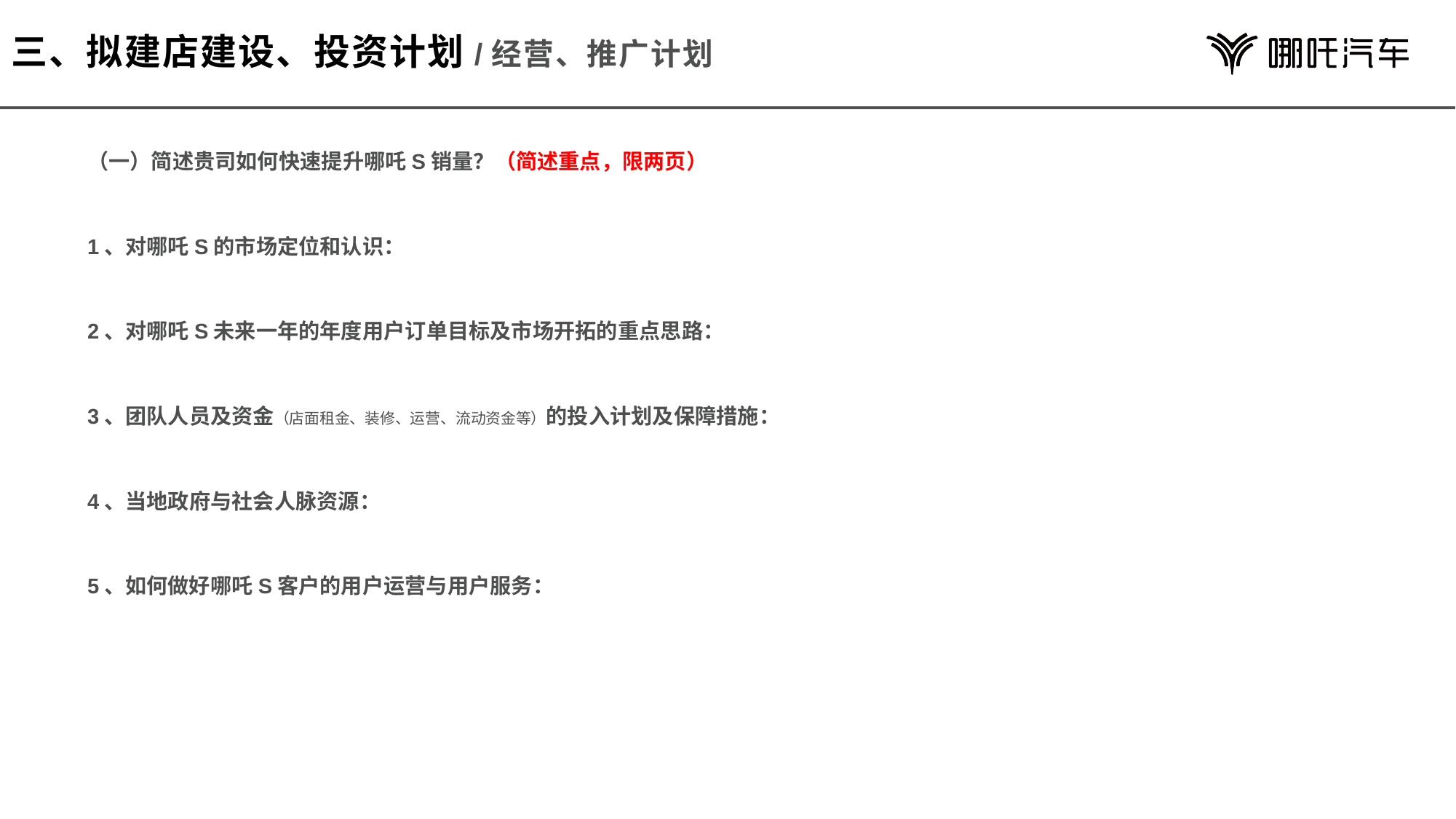

# 三、拟建店建设、投资计划/经营、推广计划
（一）简述贵司如何快速提升哪吒S销量？（简述重点，限两页）

1、对哪吒S的市场定位和认识：

2、对哪吒S未来一年的年度用户订单目标及市场开拓的重点思路：

3、团队人员及资金（店面租金、装修、运营、流动资金等）的投入计划及保障措施：

4、当地政府与社会人脉资源：

5、如何做好哪吒S客户的用户运营与用户服务：